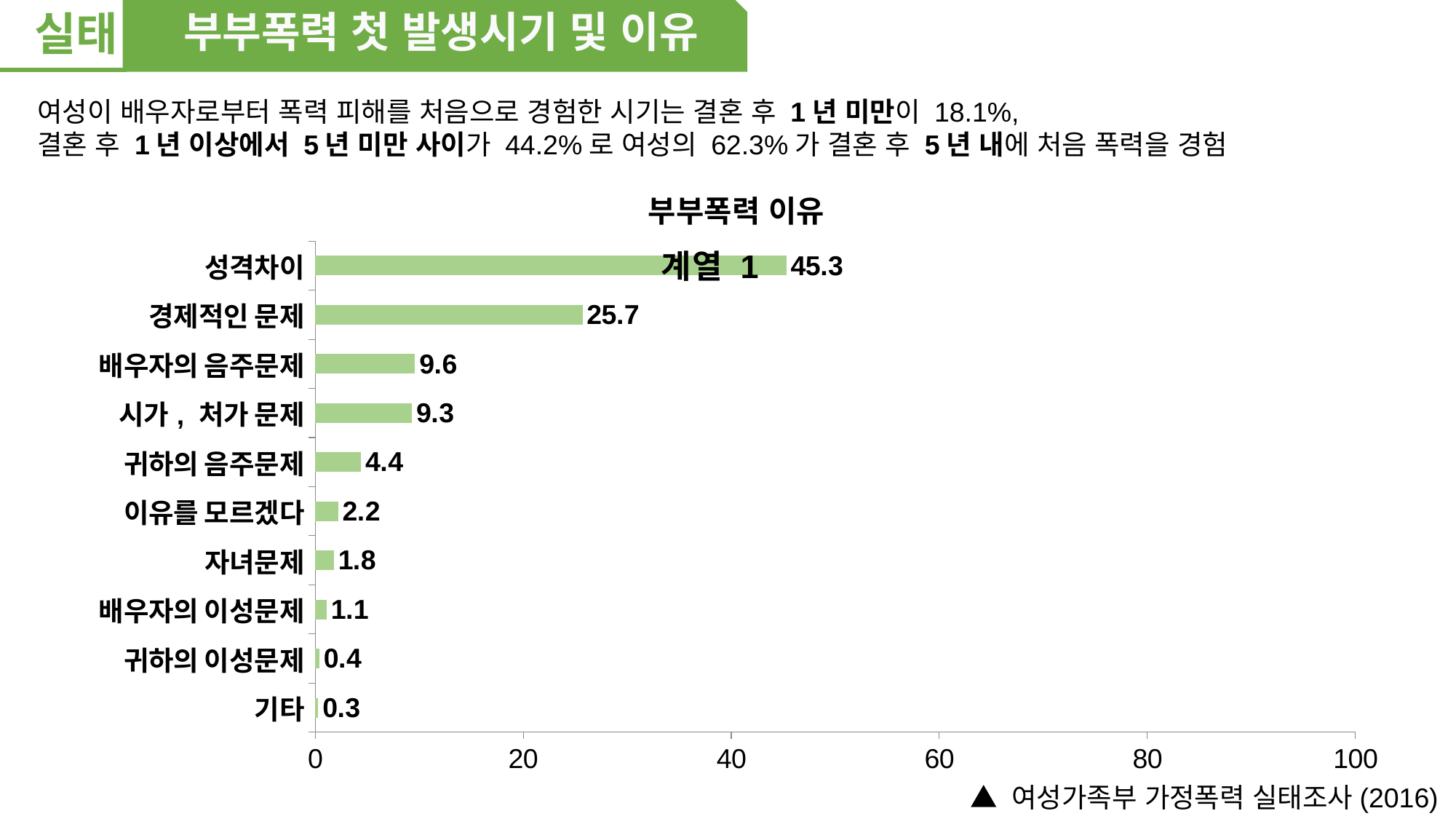

실태
부부폭력 첫 발생시기 및 이유

여성이 배우자로부터 폭력 피해를 처음으로 경험한 시기는 결혼 후 1년 미만이 18.1%,
결혼 후 1년 이상에서 5년 미만 사이가 44.2%로 여성의 62.3%가 결혼 후 5년 내에 처음 폭력을 경험
부부폭력 이유

### Chart:

| Category | 계열 1 |
|---|---|
| 기타 | 0.3 |
| 귀하의 이성문제 | 0.4 |
| 배우자의 이성문제 | 1.1 |
| 자녀문제 | 1.8 |
| 이유를 모르겠다 | 2.2 |
| 귀하의 음주문제 | 4.4 |
| 시가, 처가 문제 | 9.3 |
| 배우자의 음주문제 | 9.6 |
| 경제적인 문제 | 25.7 |
| 성격차이 | 45.3 |
▲ 여성가족부 가정폭력 실태조사(2016)